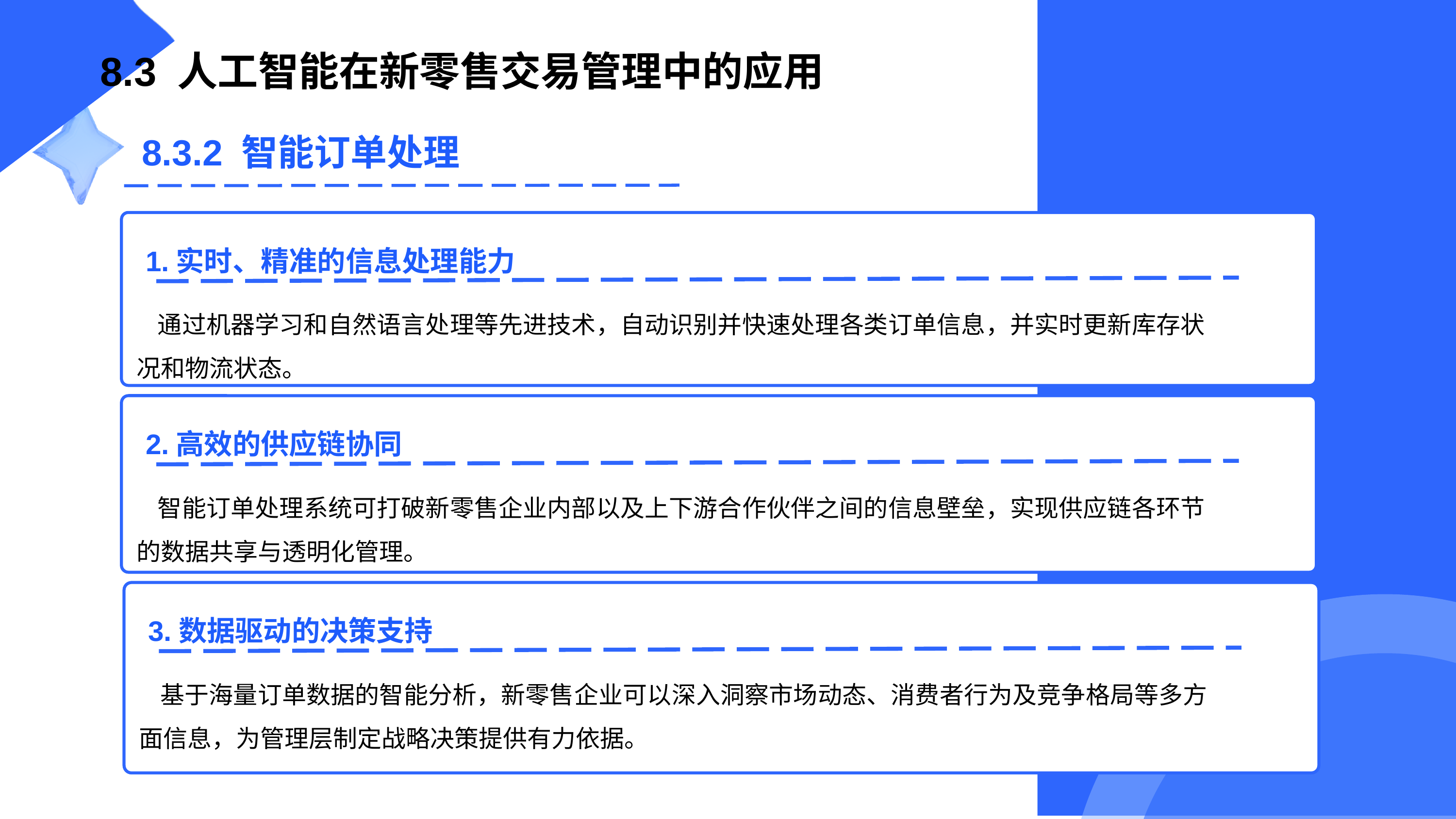

8.3 人工智能在新零售交易管理中的应用

8.3.2 智能订单处理

1.实时、精准的信息处理能力

通过机器学习和自然语言处理等先进技术，自动识别并快速处理各类订单信息，并实时更新库存状况和物流状态。

2.高效的供应链协同

智能订单处理系统可打破新零售企业内部以及上下游合作伙伴之间的信息壁垒，实现供应链各环节的数据共享与透明化管理。

3.数据驱动的决策支持

基于海量订单数据的智能分析，新零售企业可以深入洞察市场动态、消费者行为及竞争格局等多方面信息，为管理层制定战略决策提供有力依据。